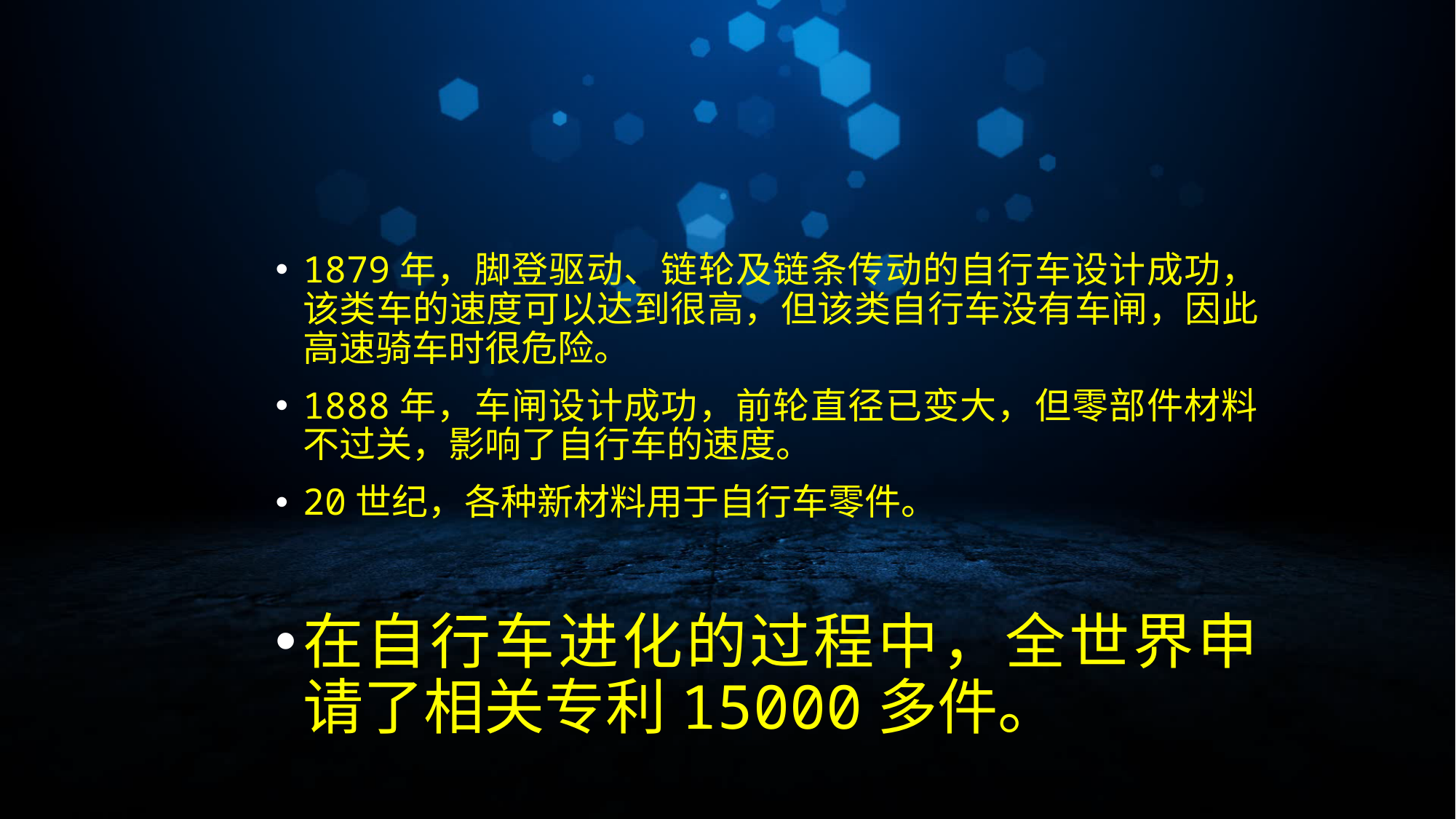

# 1879年，脚登驱动、链轮及链条传动的自行车设计成功，该类车的速度可以达到很高，但该类自行车没有车闸，因此高速骑车时很危险。
1888年，车闸设计成功，前轮直径已变大，但零部件材料不过关，影响了自行车的速度。
20世纪，各种新材料用于自行车零件。

在自行车进化的过程中，全世界申请了相关专利15000多件。
9